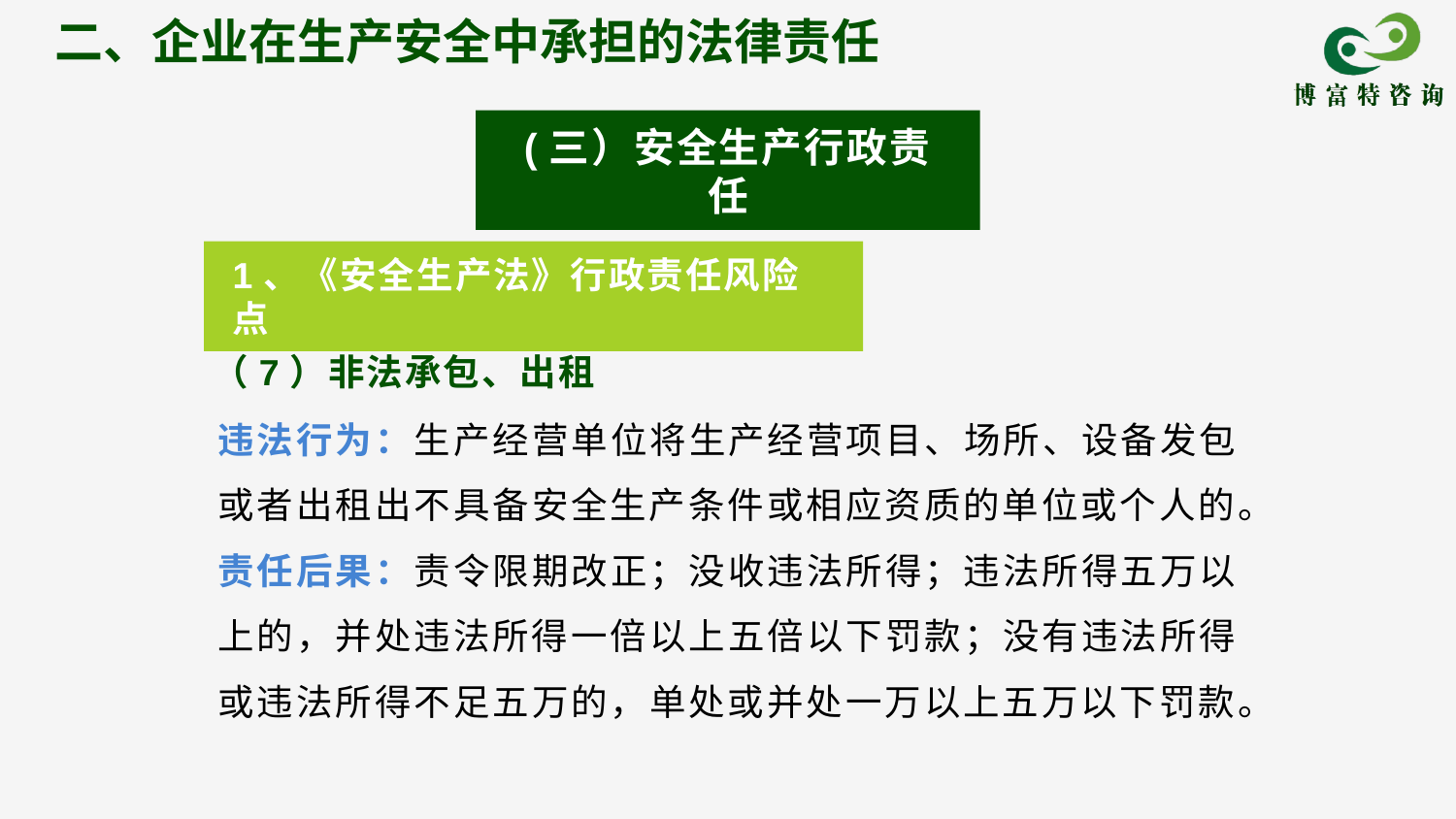

二、企业在生产安全中承担的法律责任
(三）安全生产行政责任
1、《安全生产法》行政责任风险点
违法行为：生产经营单位将生产经营项目、场所、设备发包或者出租出不具备安全生产条件或相应资质的单位或个人的。
责任后果：责令限期改正；没收违法所得；违法所得五万以上的，并处违法所得一倍以上五倍以下罚款；没有违法所得或违法所得不足五万的，单处或并处一万以上五万以下罚款。
（7）非法承包、出租